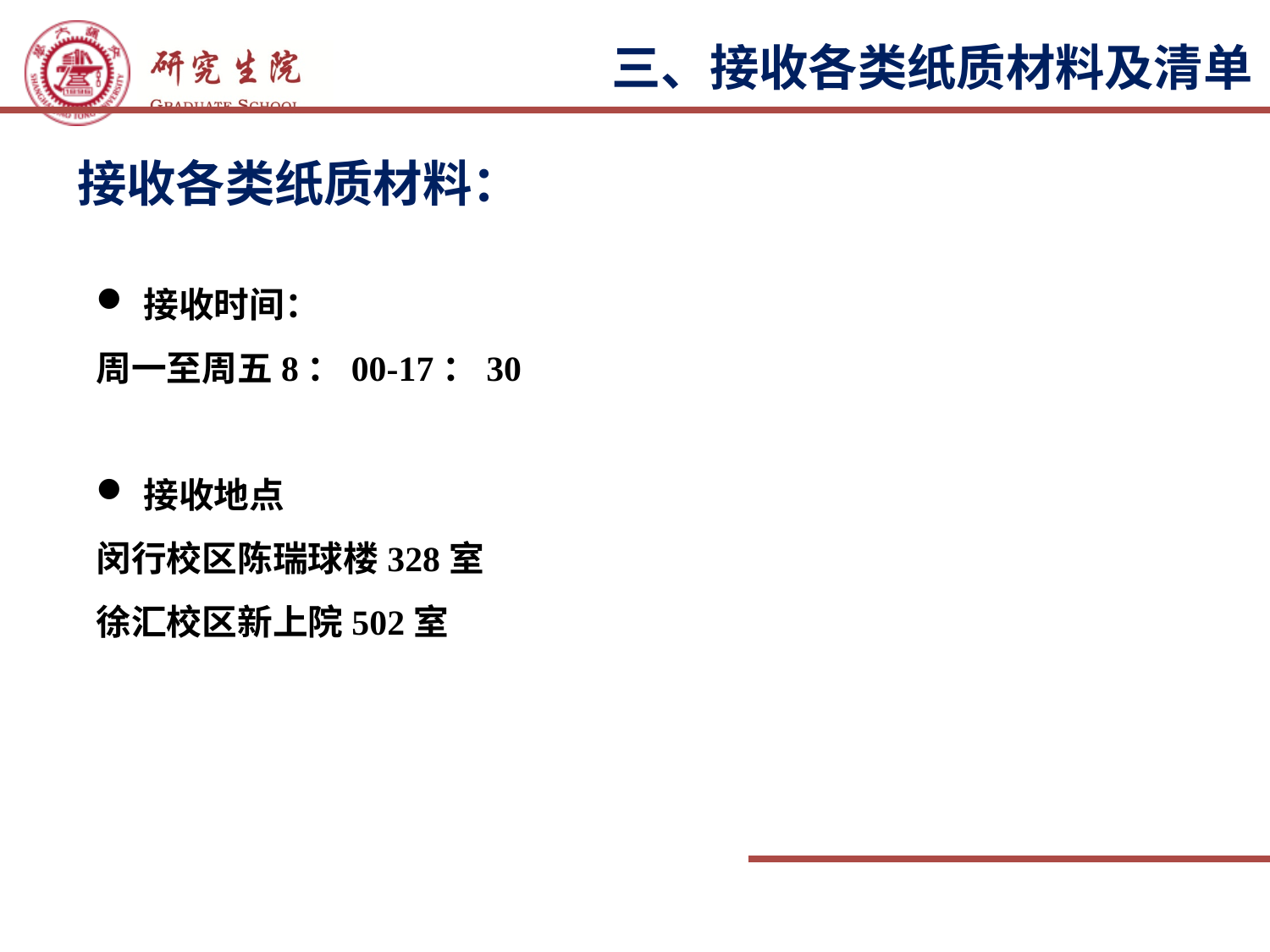

三、接收各类纸质材料及清单
接收各类纸质材料：
接收时间：
周一至周五8：00-17：30

接收地点
闵行校区陈瑞球楼328室
徐汇校区新上院502室